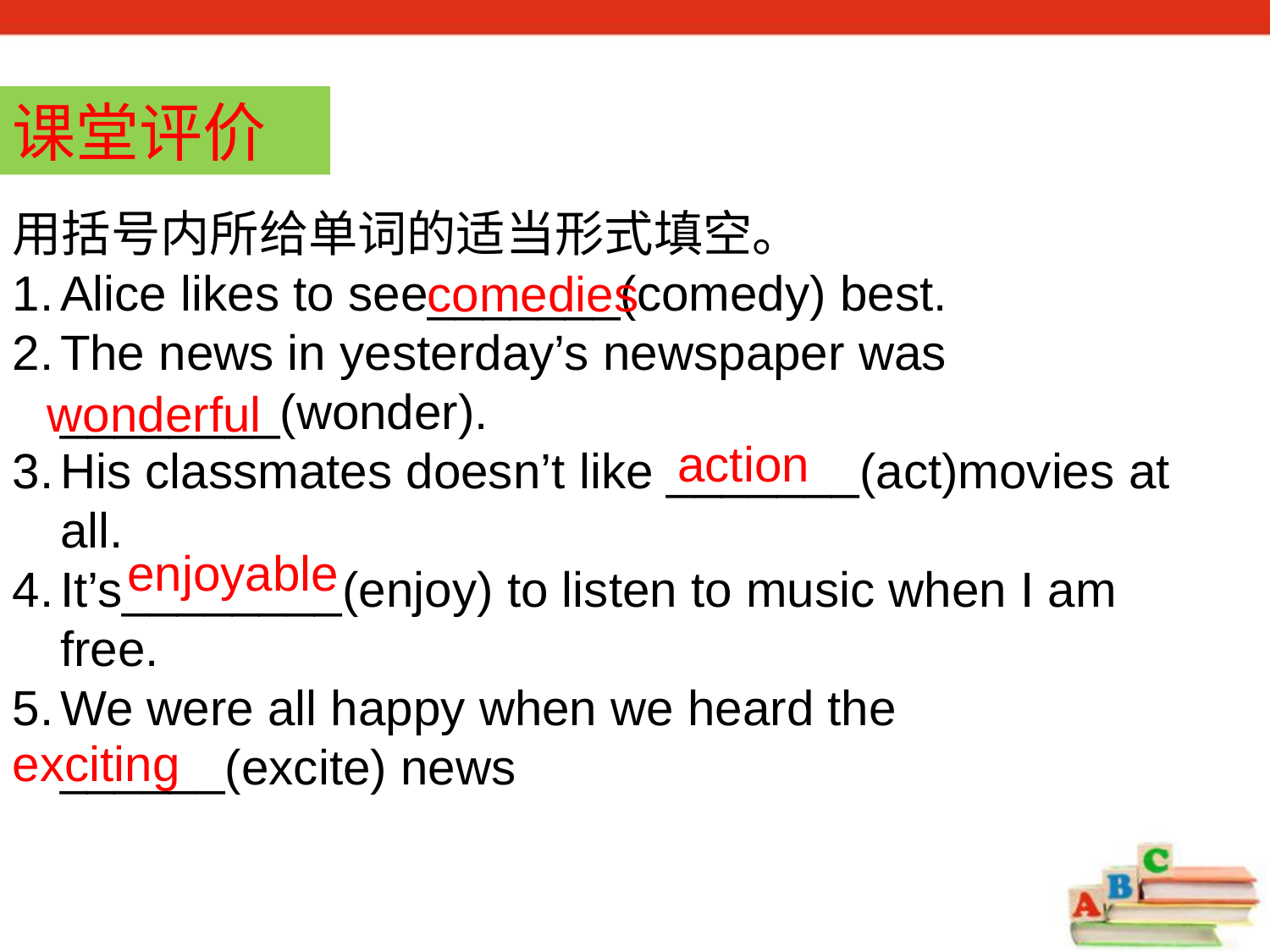

课堂评价
用括号内所给单词的适当形式填空。
Alice likes to see_______(comedy) best.
The news in yesterday’s newspaper was ________(wonder).
His classmates doesn’t like _______(act)movies at all.
It’s________(enjoy) to listen to music when I am free.
We were all happy when we heard the ______(excite) news
comedies
wonderful
action
enjoyable
exciting